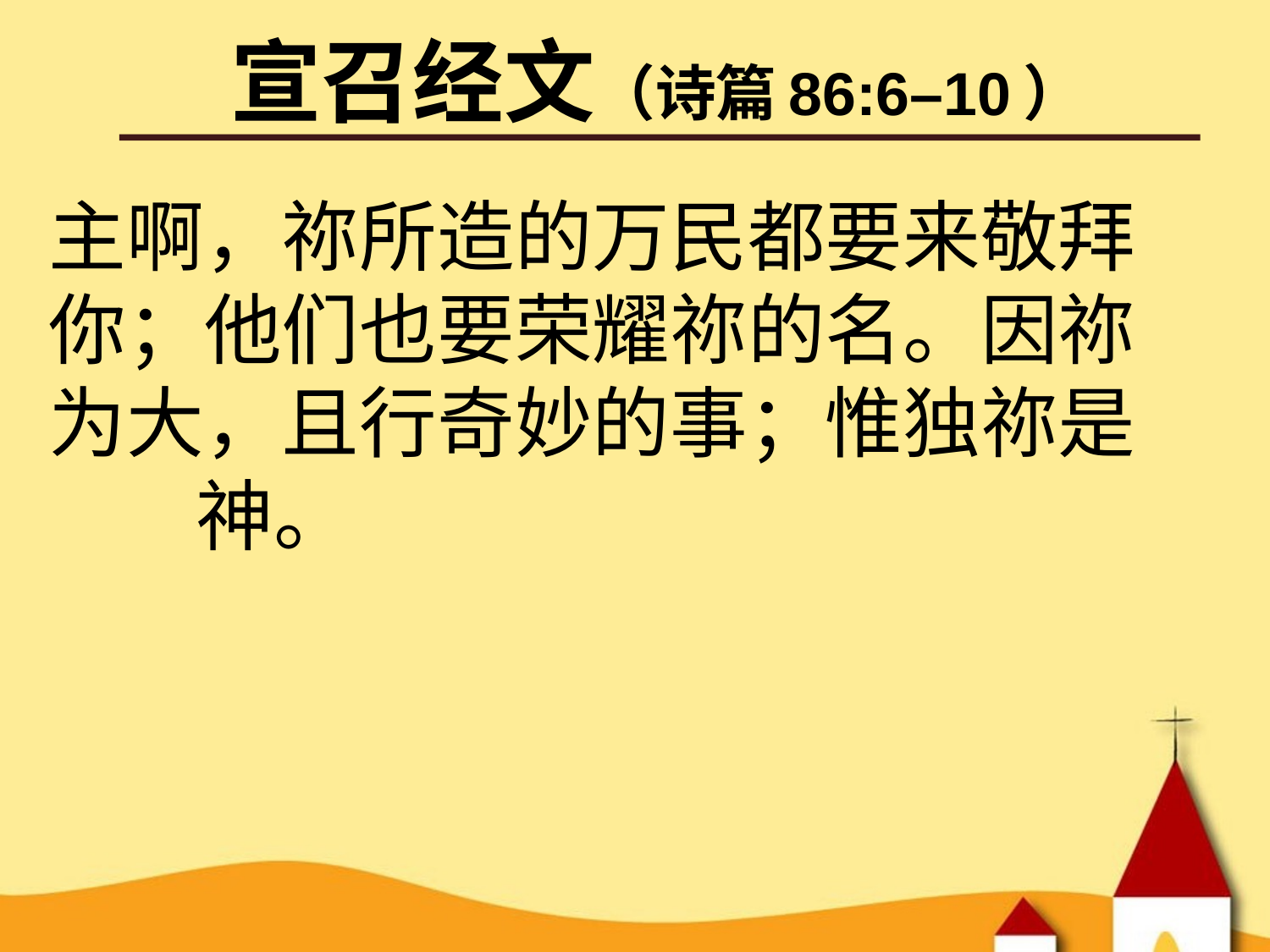

# 宣召经文（诗篇86:6–10）

主啊，祢所造的万民都要来敬拜你；他们也要荣耀祢的名。因祢为大，且行奇妙的事；惟独祢是 　    神。